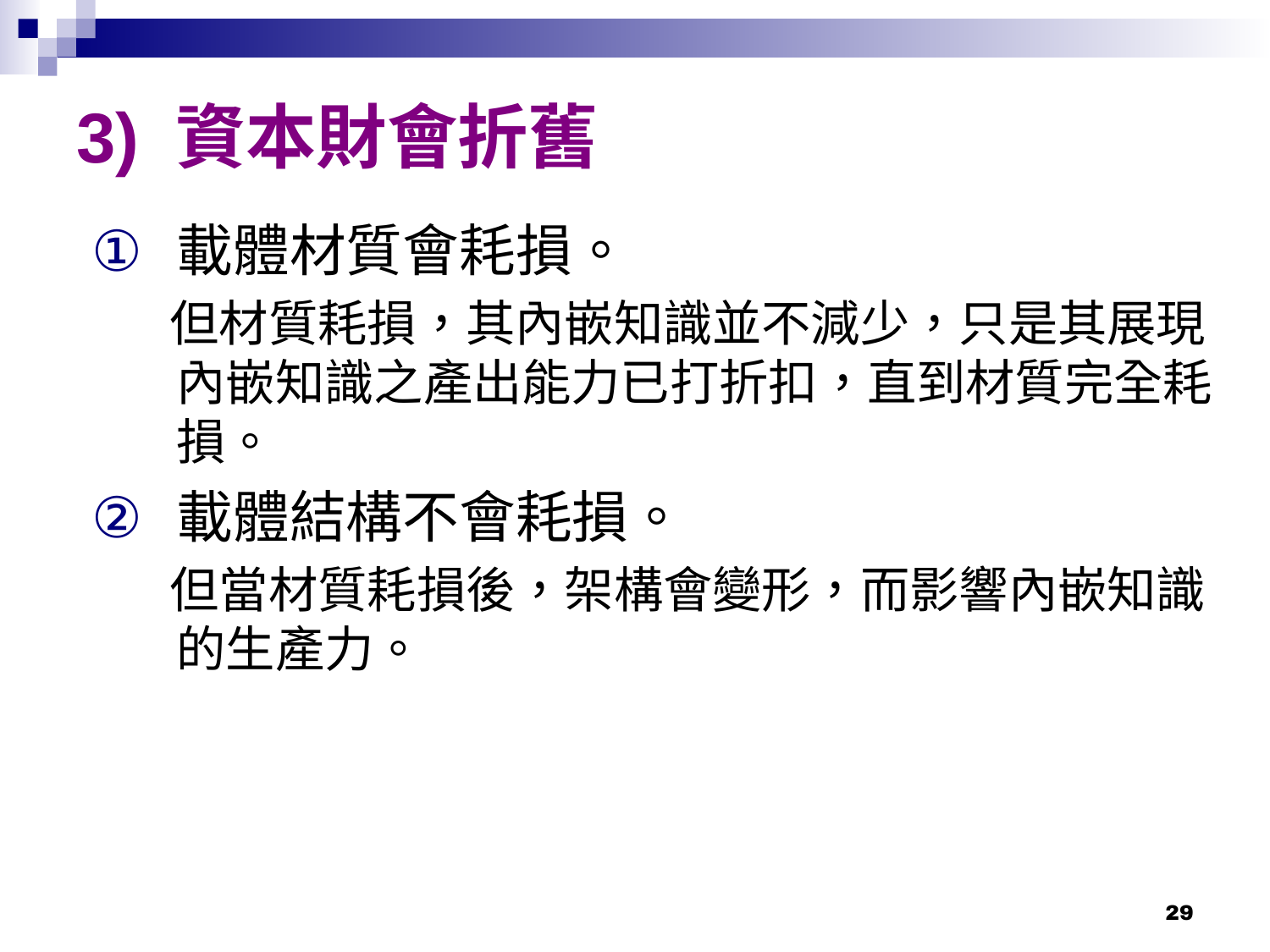

# 3) 資本財會折舊
載體材質會耗損。
      但材質耗損，其內嵌知識並不減少，只是其展現內嵌知識之產出能力已打折扣，直到材質完全耗損。
載體結構不會耗損。
      但當材質耗損後，架構會變形，而影響內嵌知識的生產力。

29